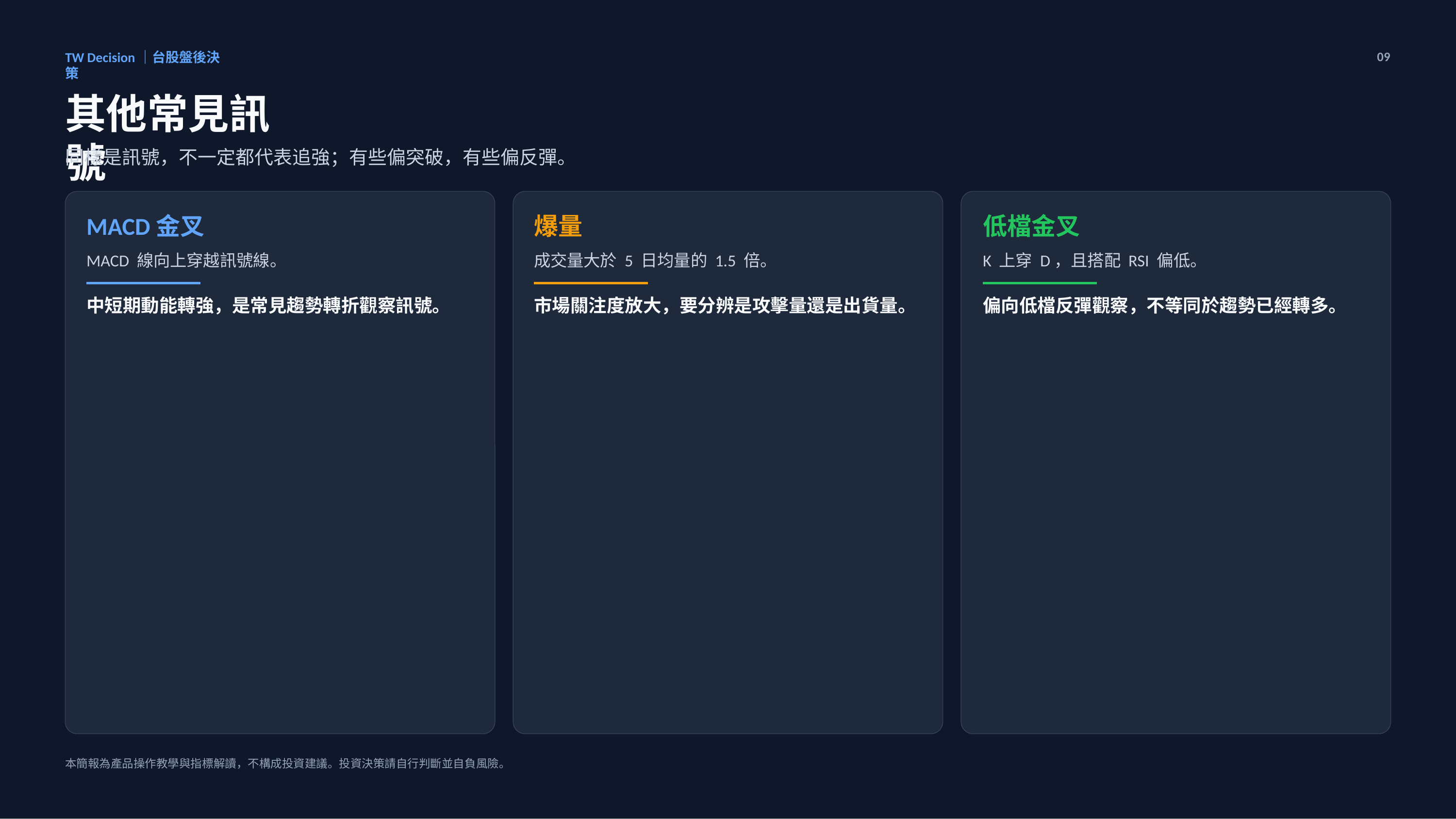

TW Decision｜台股盤後決策
09
其他常見訊號
同樣是訊號，不一定都代表追強；有些偏突破，有些偏反彈。

MACD金叉
爆量
低檔金叉
MACD 線向上穿越訊號線。
成交量大於 5 日均量的 1.5 倍。
K 上穿 D，且搭配 RSI 偏低。

中短期動能轉強，是常見趨勢轉折觀察訊號。
市場關注度放大，要分辨是攻擊量還是出貨量。
偏向低檔反彈觀察，不等同於趨勢已經轉多。
本簡報為產品操作教學與指標解讀，不構成投資建議。投資決策請自行判斷並自負風險。